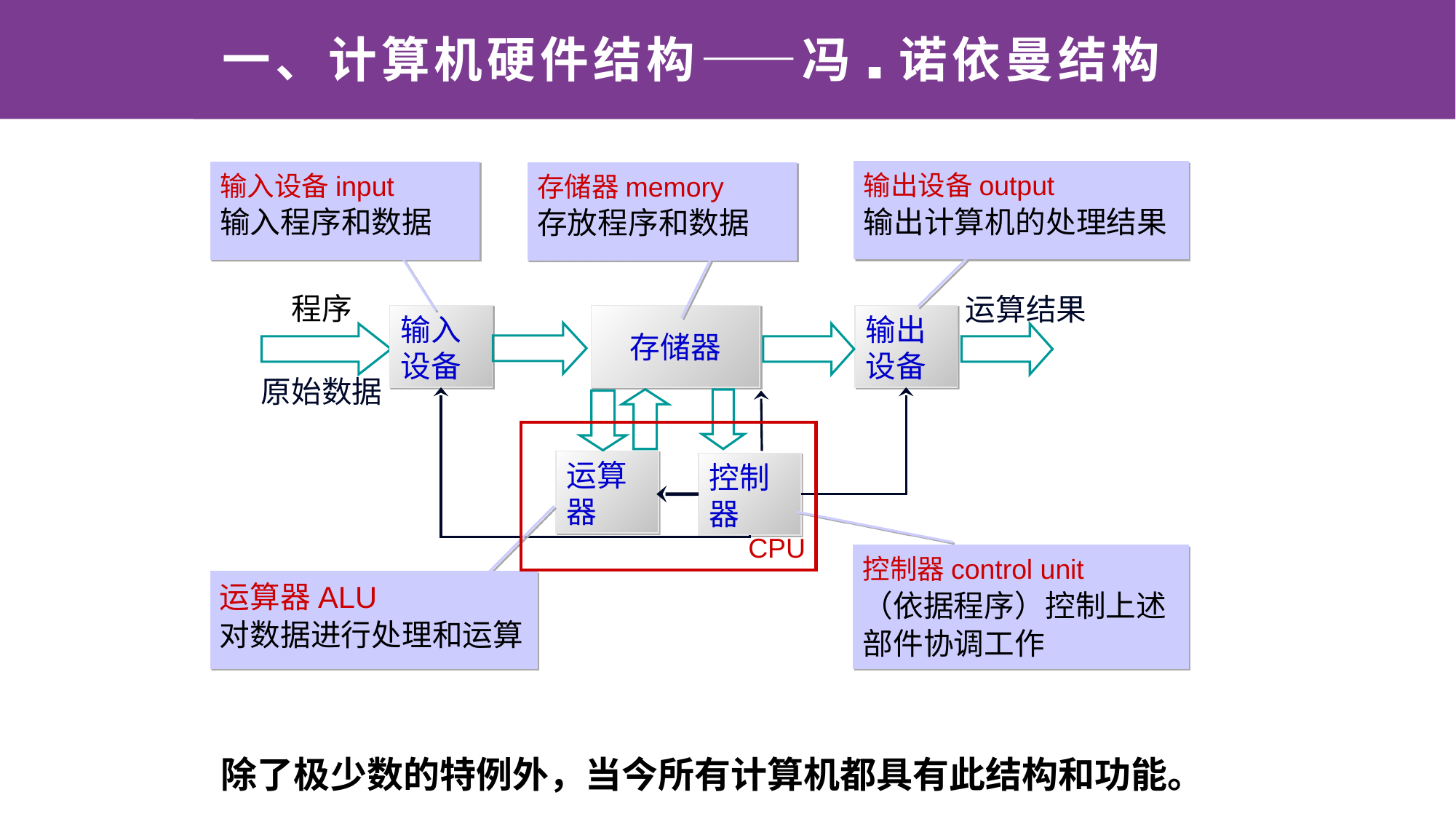

# 一、计算机硬件结构——冯.诺依曼结构
输出设备output
输出计算机的处理结果

输入设备input
输入程序和数据

存储器memory
存放程序和数据

程序
运算结果
输入
设备
存储器
输出
设备

原始数据

运算器
控制器

CPU
控制器control unit
（依据程序）控制上述部件协调工作

运算器ALU
对数据进行处理和运算
除了极少数的特例外，当今所有计算机都具有此结构和功能。